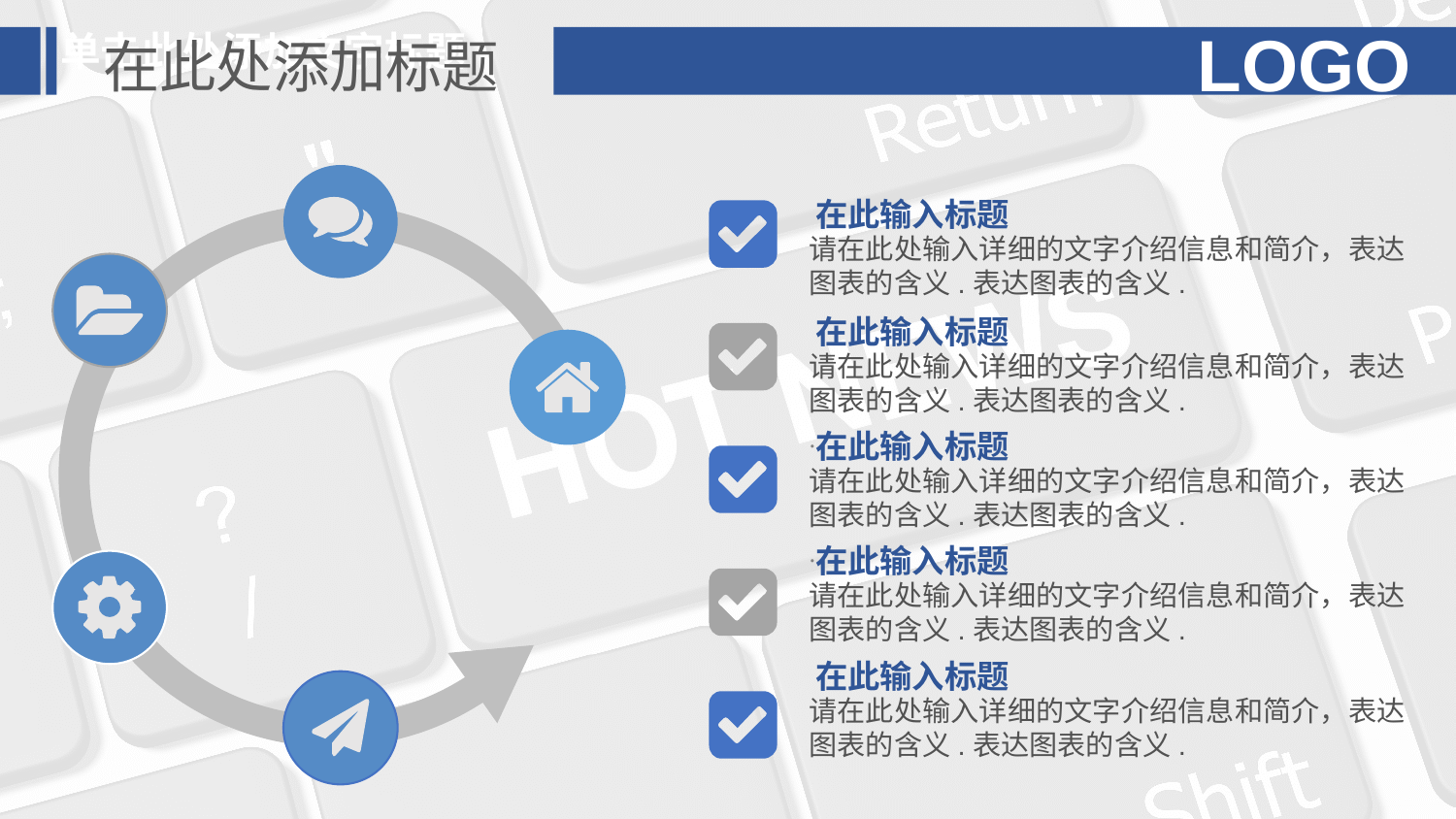

在此输入标题
请在此处输入详细的文字介绍信息和简介，表达图表的含义.表达图表的含义.

在此输入标题
请在此处输入详细的文字介绍信息和简介，表达图表的含义.表达图表的含义.
.

在此输入标题
请在此处输入详细的文字介绍信息和简介，表达图表的含义.表达图表的含义.
.

在此输入标题
请在此处输入详细的文字介绍信息和简介，表达图表的含义.表达图表的含义.

在此输入标题
请在此处输入详细的文字介绍信息和简介，表达图表的含义.表达图表的含义.